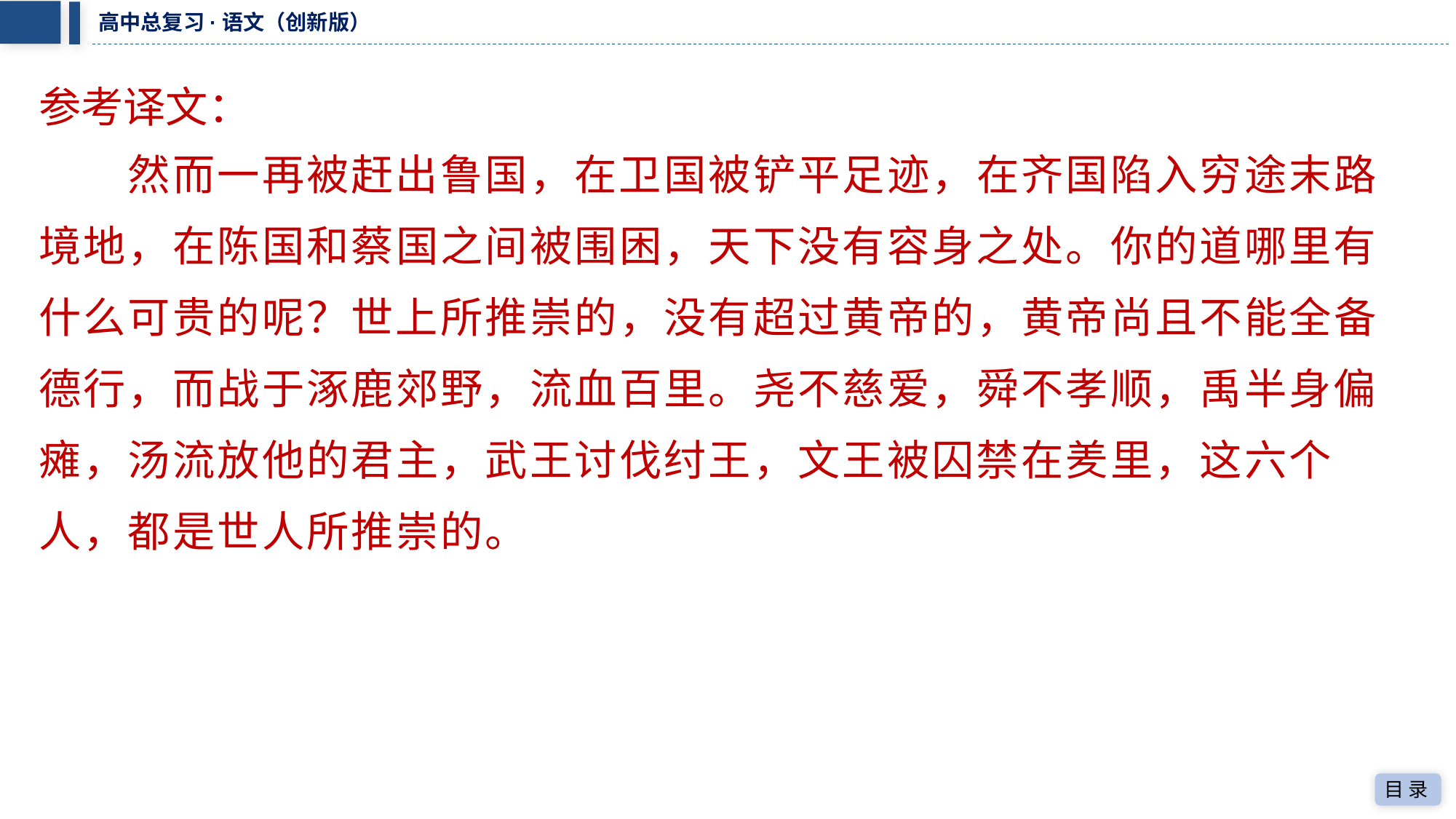

参考译文：
　　然而一再被赶出鲁国，在卫国被铲平足迹，在齐国陷入穷途末路
境地，在陈国和蔡国之间被围困，天下没有容身之处。你的道哪里有
什么可贵的呢？世上所推崇的，没有超过黄帝的，黄帝尚且不能全备
德行，而战于涿鹿郊野，流血百里。尧不慈爱，舜不孝顺，禹半身偏
瘫，汤流放他的君主，武王讨伐纣王，文王被囚禁在羑里，这六个
人，都是世人所推崇的。